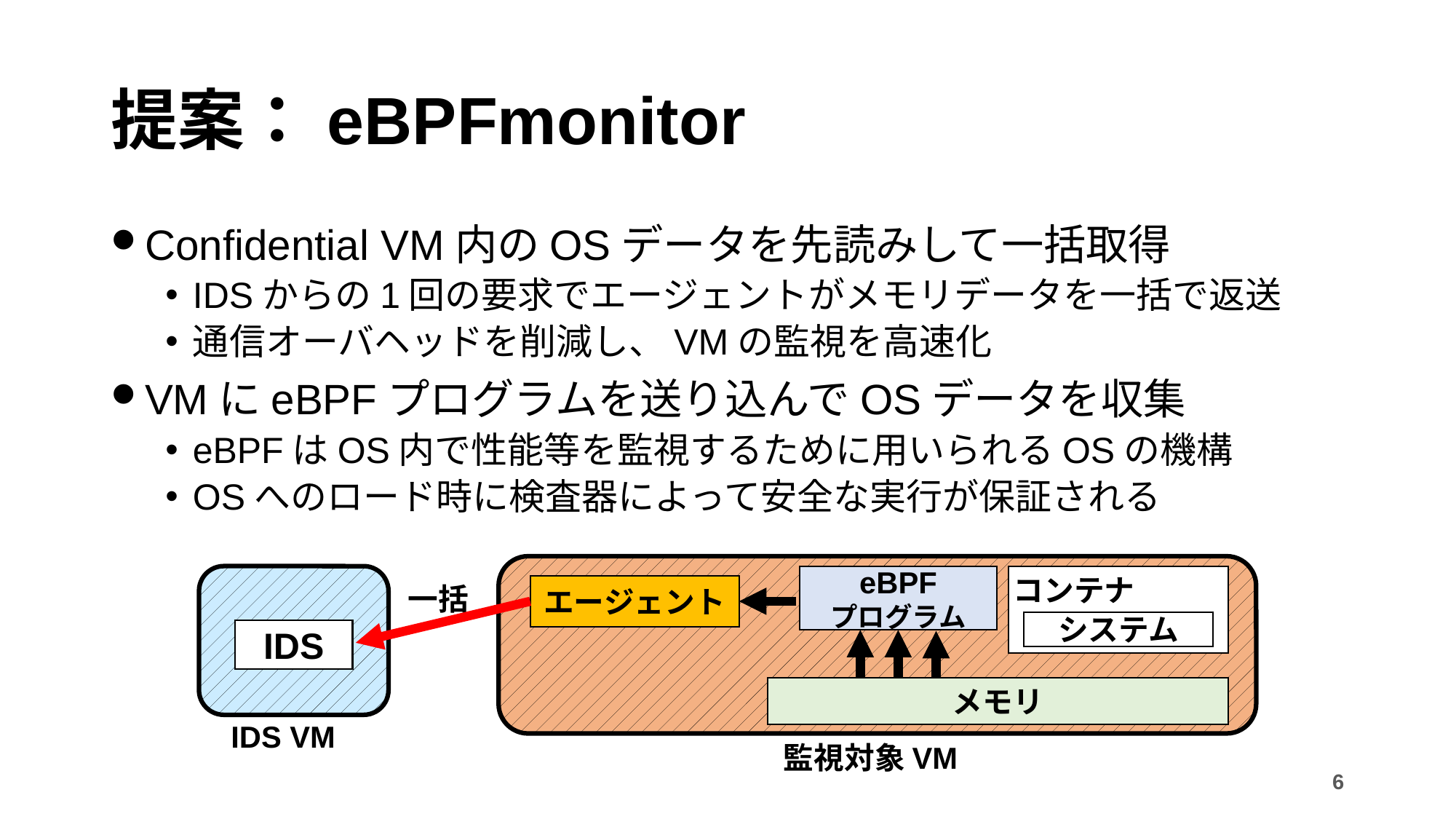

# 提案：eBPFmonitor
Confidential VM内のOSデータを先読みして一括取得
IDSからの1回の要求でエージェントがメモリデータを一括で返送
通信オーバヘッドを削減し、VMの監視を高速化
VMにeBPFプログラムを送り込んでOSデータを収集
eBPFはOS内で性能等を監視するために用いられるOSの機構
OSへのロード時に検査器によって安全な実行が保証される

コンテナ

システム

eBPF
プログラム
一括
エージェント
IDS
メモリ
IDS VM
監視対象VM
6